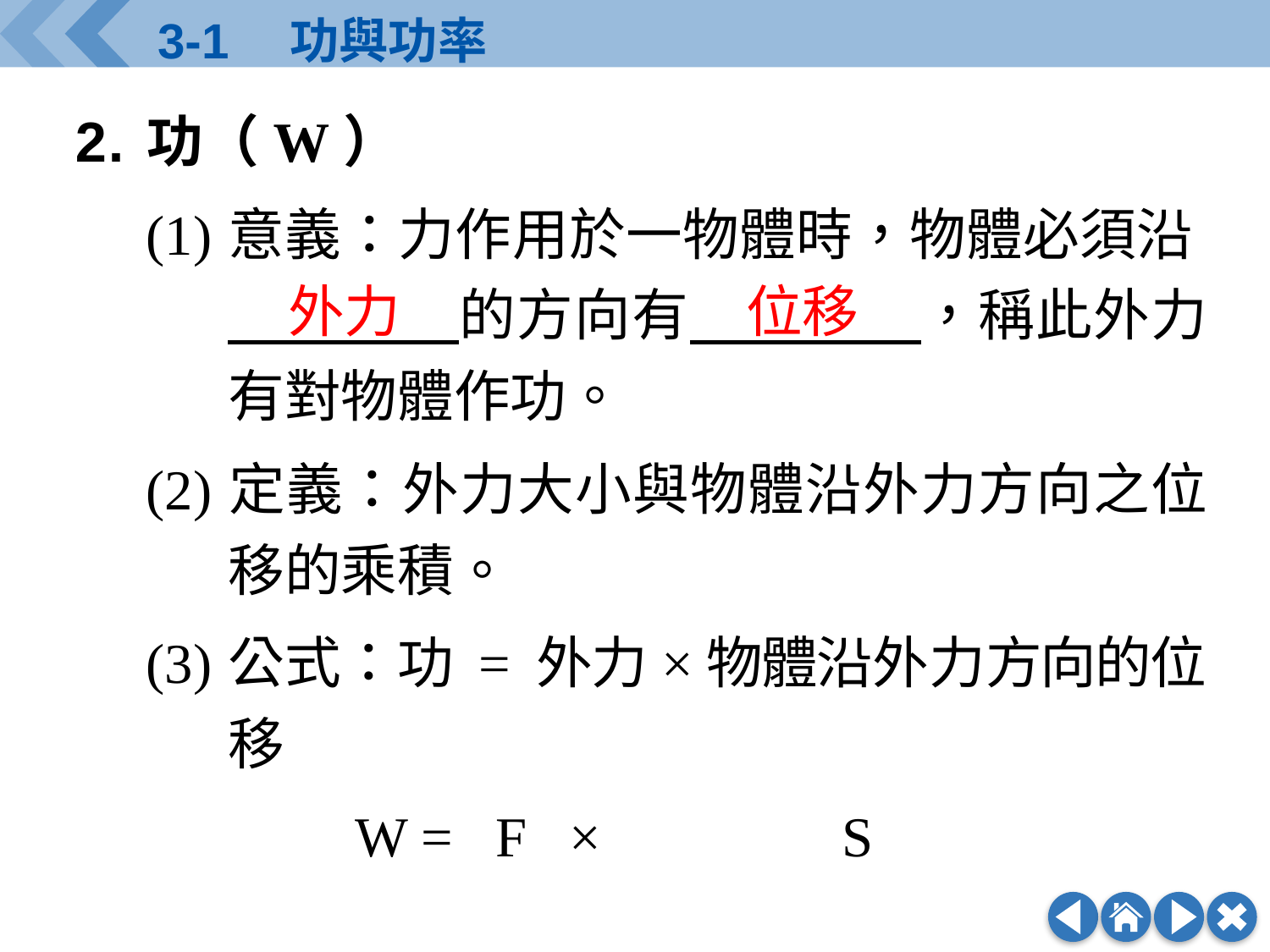

功（W）
(1)	意義：力作用於一物體時，物體必須沿
　　　　的方向有　　　　，稱此外力有對物體作功。
(2)	定義：外力大小與物體沿外力方向之位移的乘積。
(3)	公式：功 = 外力×物體沿外力方向的位移
		W =   F   ×                 S
外力
位移